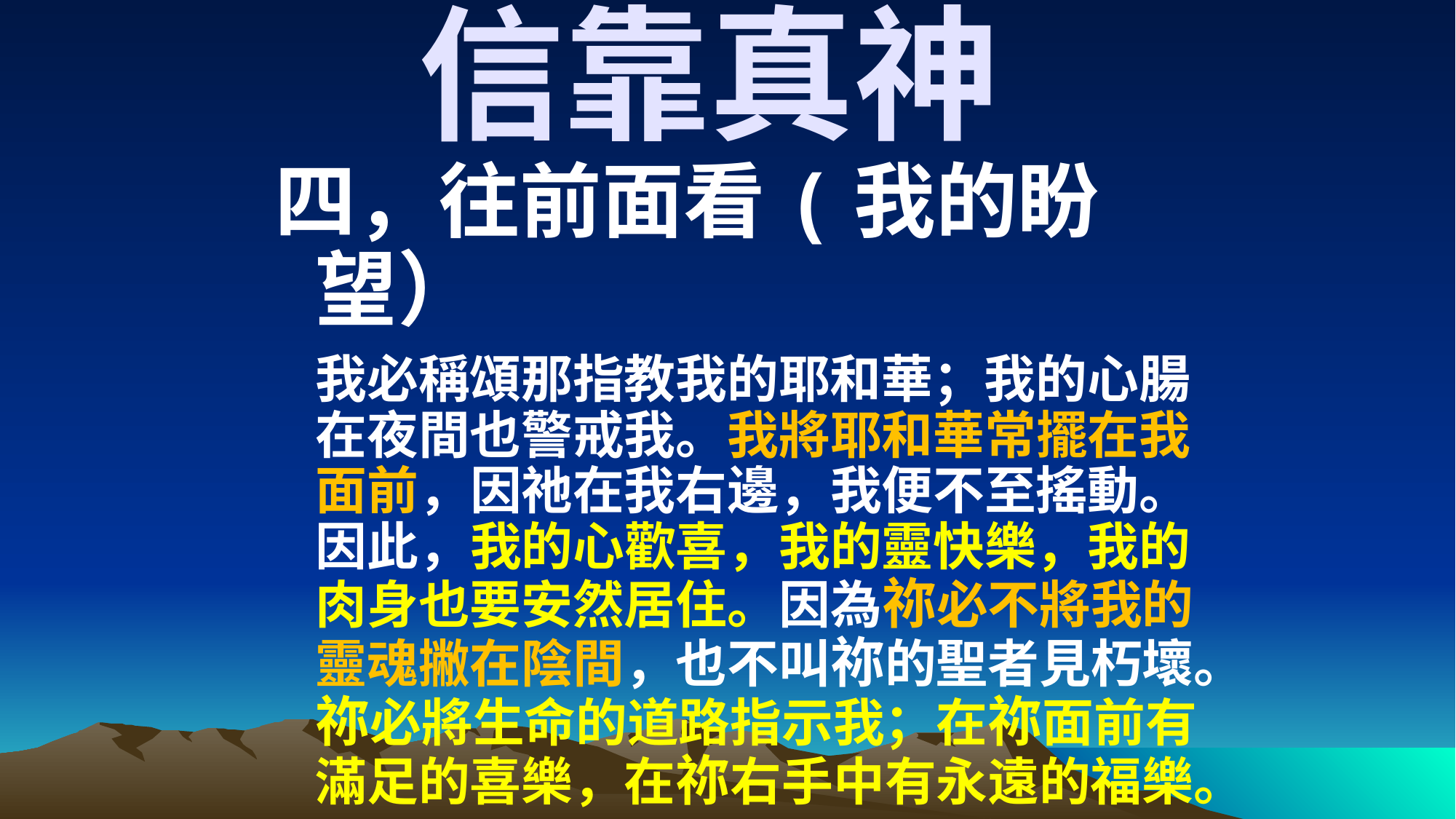

# 信靠真神
四，往前面看(我的盼望）
	我必稱頌那指教我的耶和華；我的心腸在夜間也警戒我。我將耶和華常擺在我面前，因祂在我右邊，我便不至搖動。因此，我的心歡喜，我的靈快樂，我的肉身也要安然居住。因為祢必不將我的靈魂撇在陰間，也不叫祢的聖者見朽壞。祢必將生命的道路指示我；在祢面前有滿足的喜樂，在祢右手中有永遠的福樂。